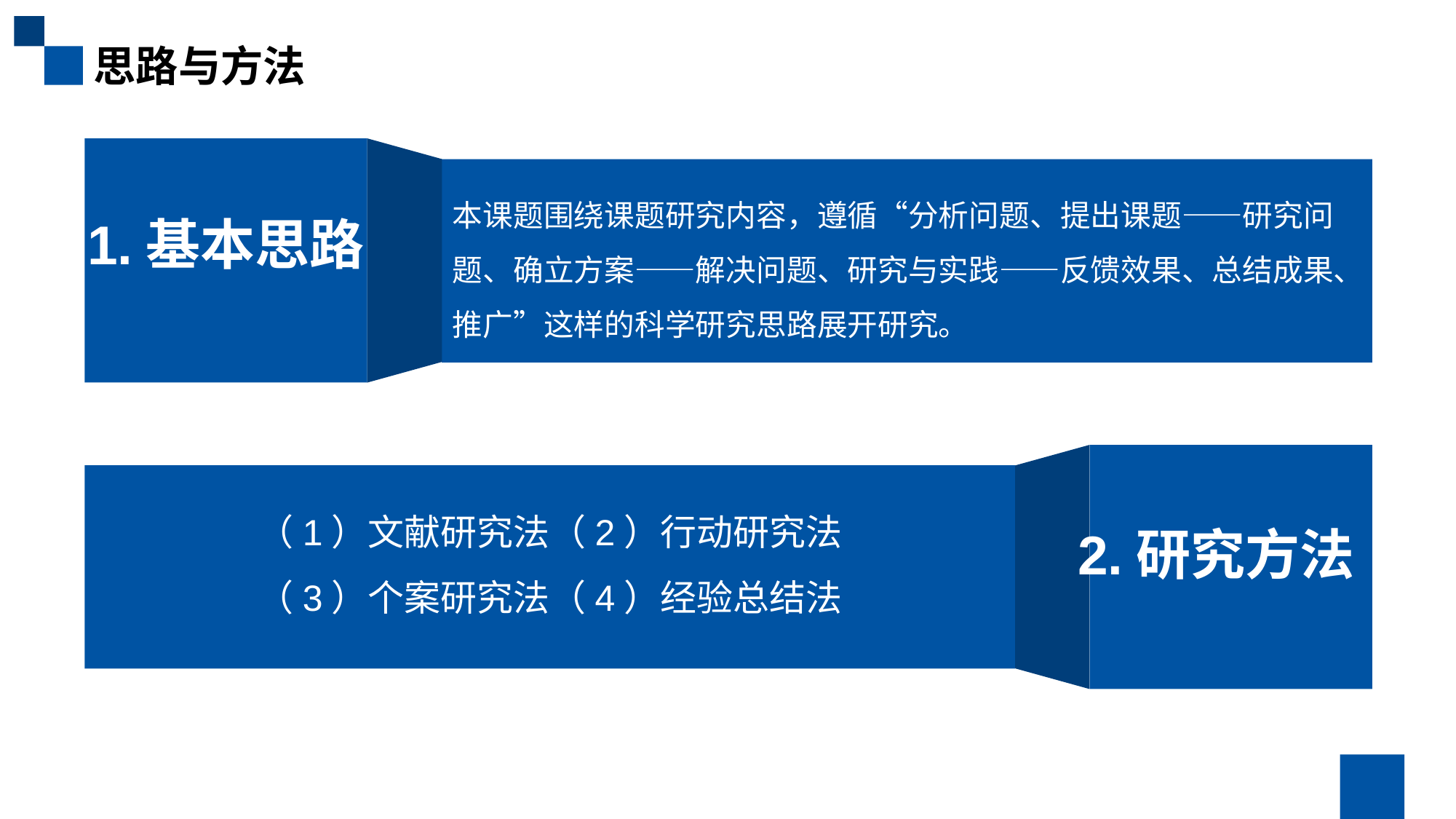

思路与方法

本课题围绕课题研究内容，遵循“分析问题、提出课题——研究问题、确立方案——解决问题、研究与实践——反馈效果、总结成果、推广”这样的科学研究思路展开研究。
1.基本思路

（1）文献研究法（2）行动研究法
（3）个案研究法（4）经验总结法
2.研究方法
13